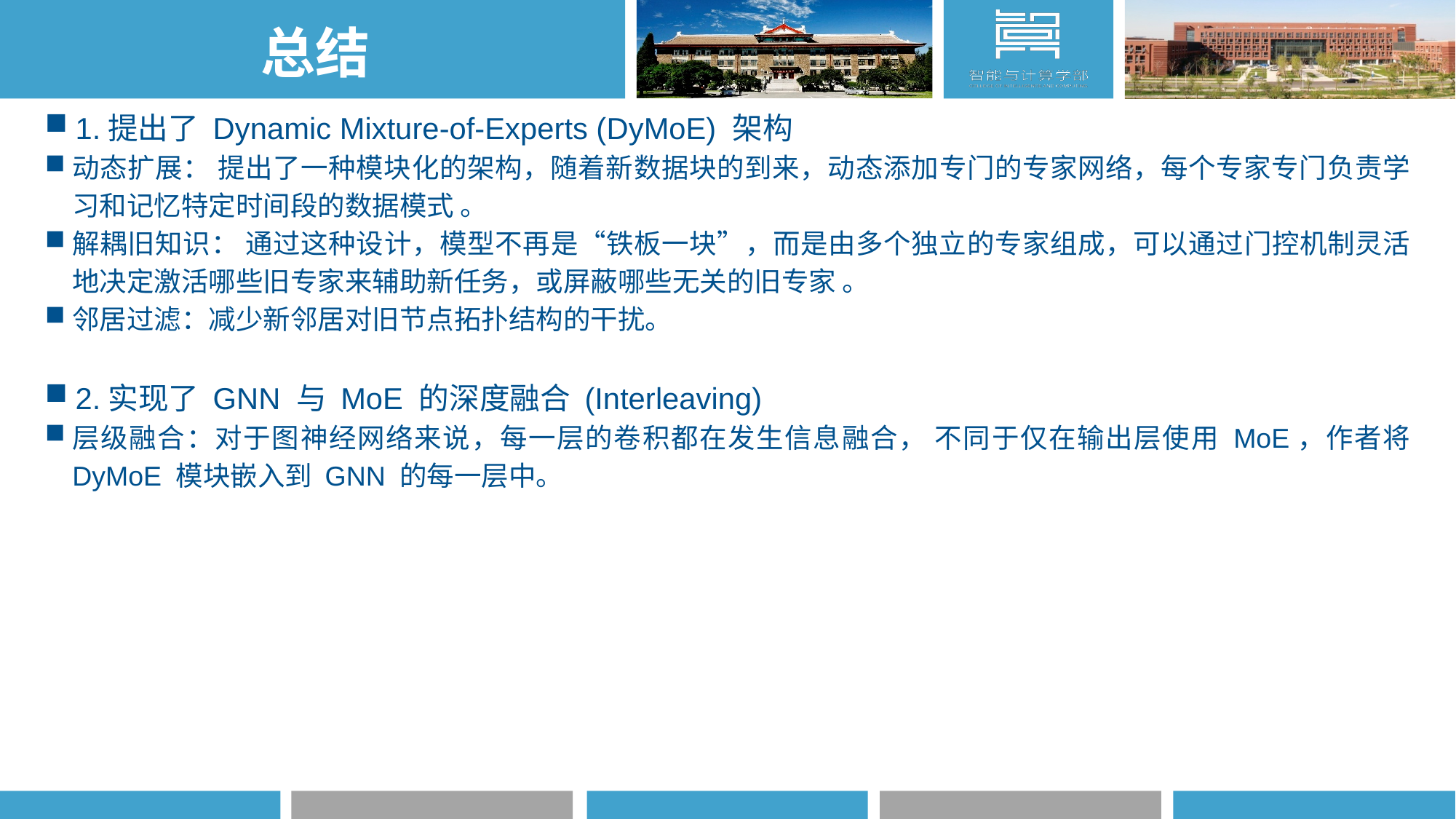

总结
1.提出了 Dynamic Mixture-of-Experts (DyMoE) 架构
动态扩展： 提出了一种模块化的架构，随着新数据块的到来，动态添加专门的专家网络，每个专家专门负责学习和记忆特定时间段的数据模式 。
解耦旧知识： 通过这种设计，模型不再是“铁板一块”，而是由多个独立的专家组成，可以通过门控机制灵活地决定激活哪些旧专家来辅助新任务，或屏蔽哪些无关的旧专家 。
邻居过滤：减少新邻居对旧节点拓扑结构的干扰。

2.实现了 GNN 与 MoE 的深度融合 (Interleaving)
层级融合：对于图神经网络来说，每一层的卷积都在发生信息融合， 不同于仅在输出层使用 MoE，作者将 DyMoE 模块嵌入到 GNN 的每一层中。